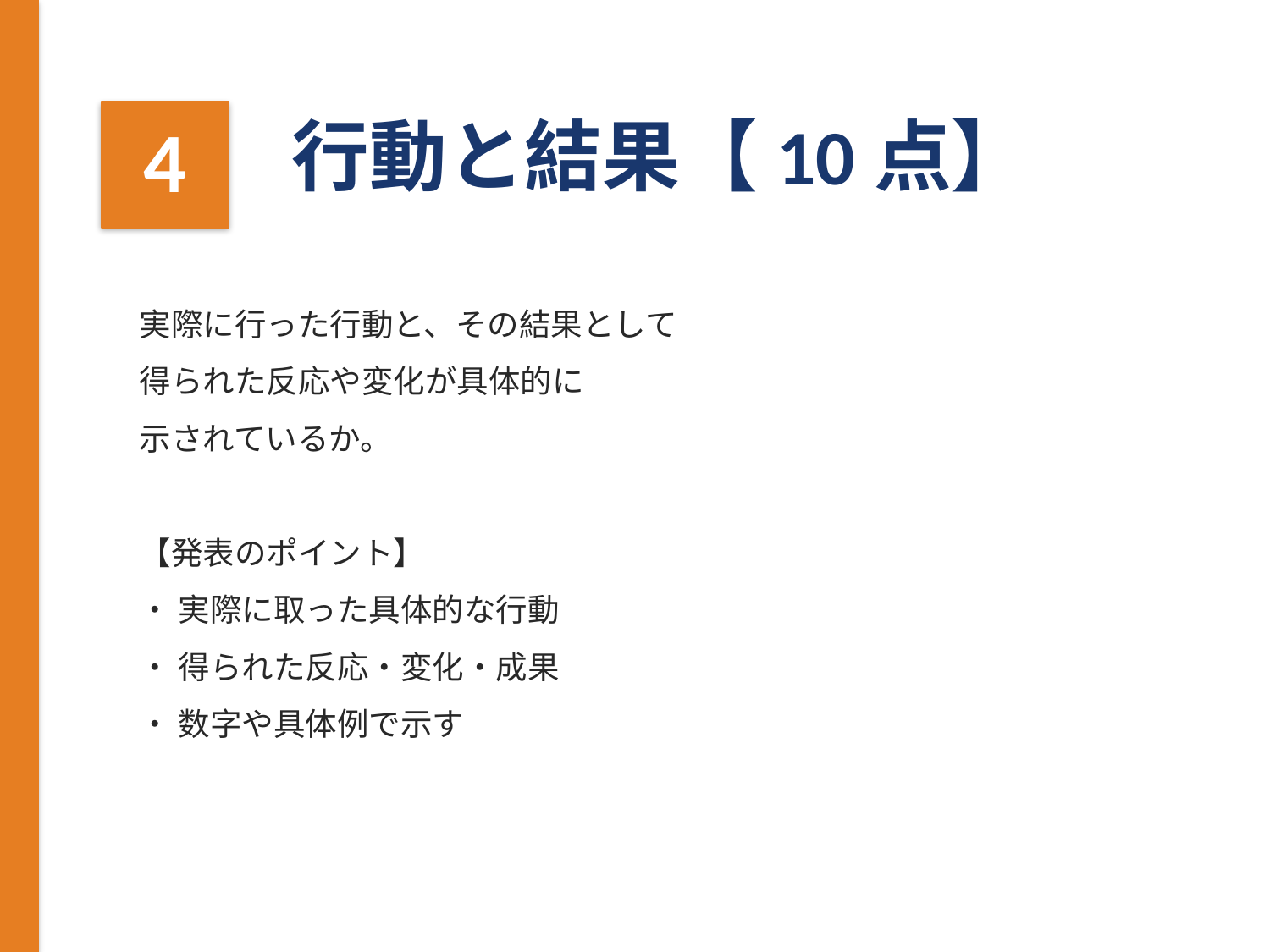

4
行動と結果【10点】
実際に行った行動と、その結果として
得られた反応や変化が具体的に
示されているか。
【発表のポイント】
• 実際に取った具体的な行動
• 得られた反応・変化・成果
• 数字や具体例で示す